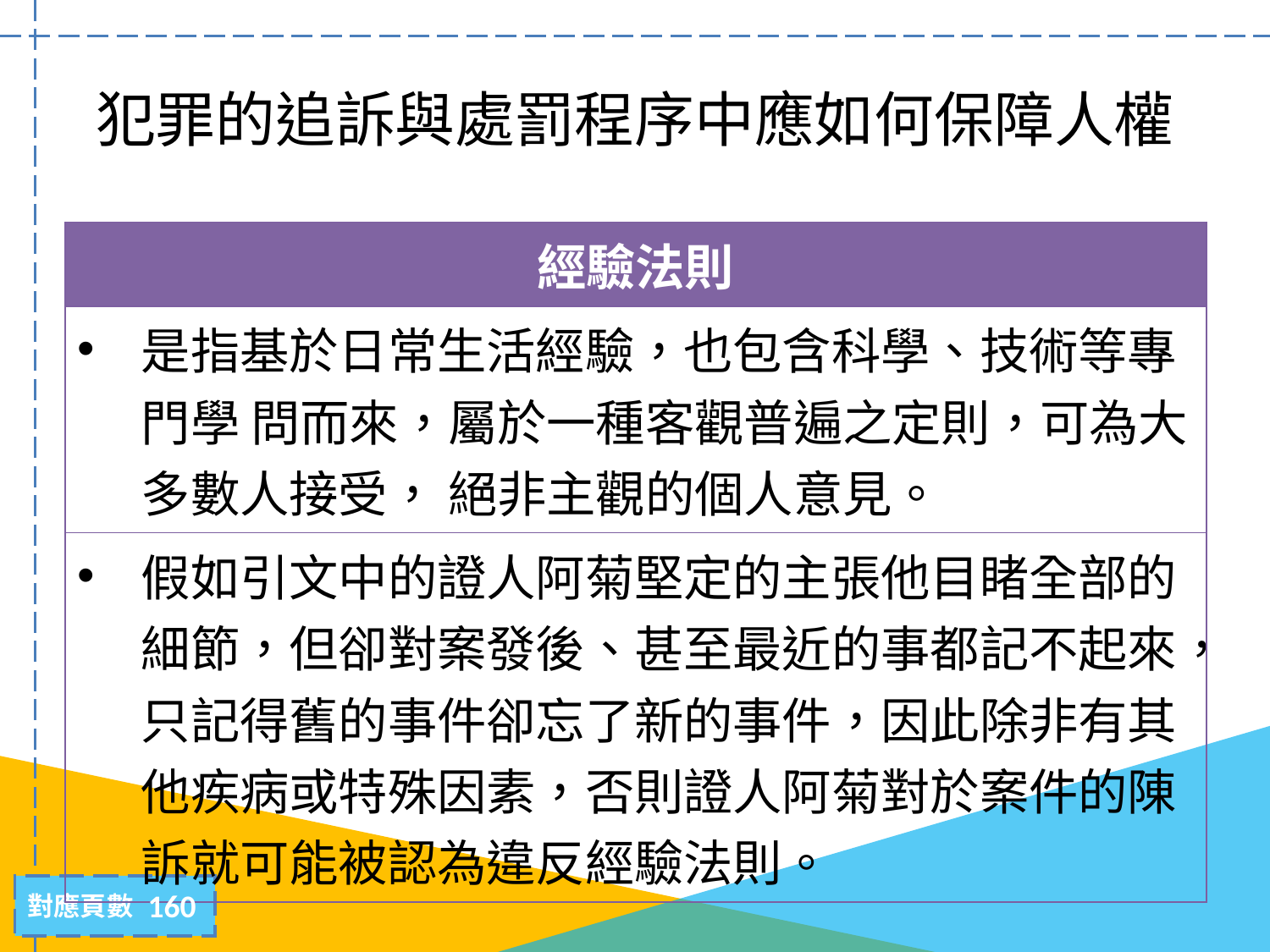

# 犯罪的追訴與處罰程序中應如何保障人權
| 經驗法則 |
| --- |
| 是指基於日常生活經驗，也包含科學、技術等專門學 問而來，屬於一種客觀普遍之定則，可為大多數人接受， 絕非主觀的個人意見。 |
| 假如引文中的證人阿菊堅定的主張他目睹全部的細節，但卻對案發後、甚至最近的事都記不起來，只記得舊的事件卻忘了新的事件，因此除非有其他疾病或特殊因素，否則證人阿菊對於案件的陳訴就可能被認為違反經驗法則。 |
160